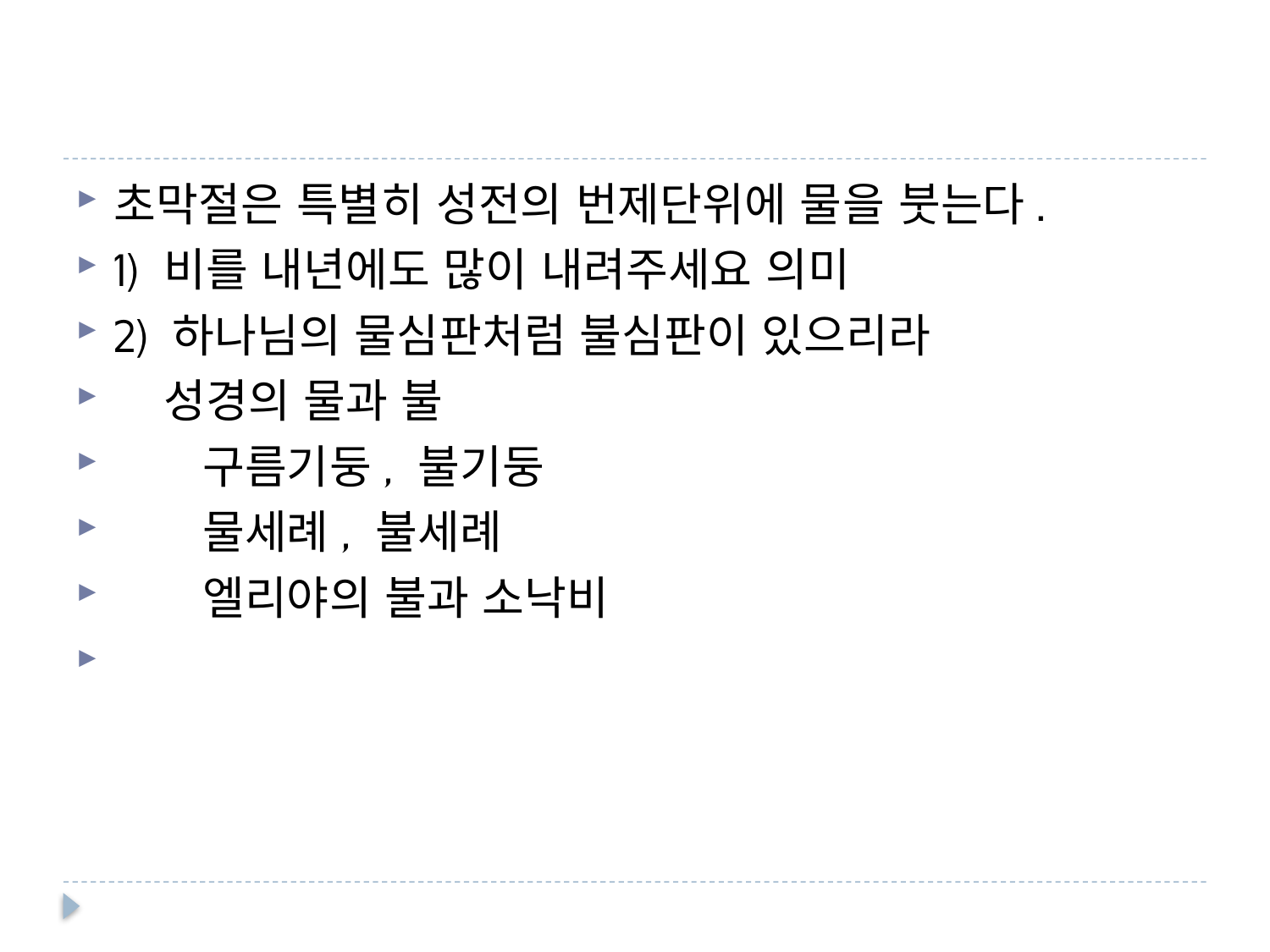

#
초막절은 특별히 성전의 번제단위에 물을 붓는다.
1) 비를 내년에도 많이 내려주세요 의미
2) 하나님의 물심판처럼 불심판이 있으리라
   성경의 물과 불
      구름기둥, 불기둥
      물세례, 불세례
      엘리야의 불과 소낙비